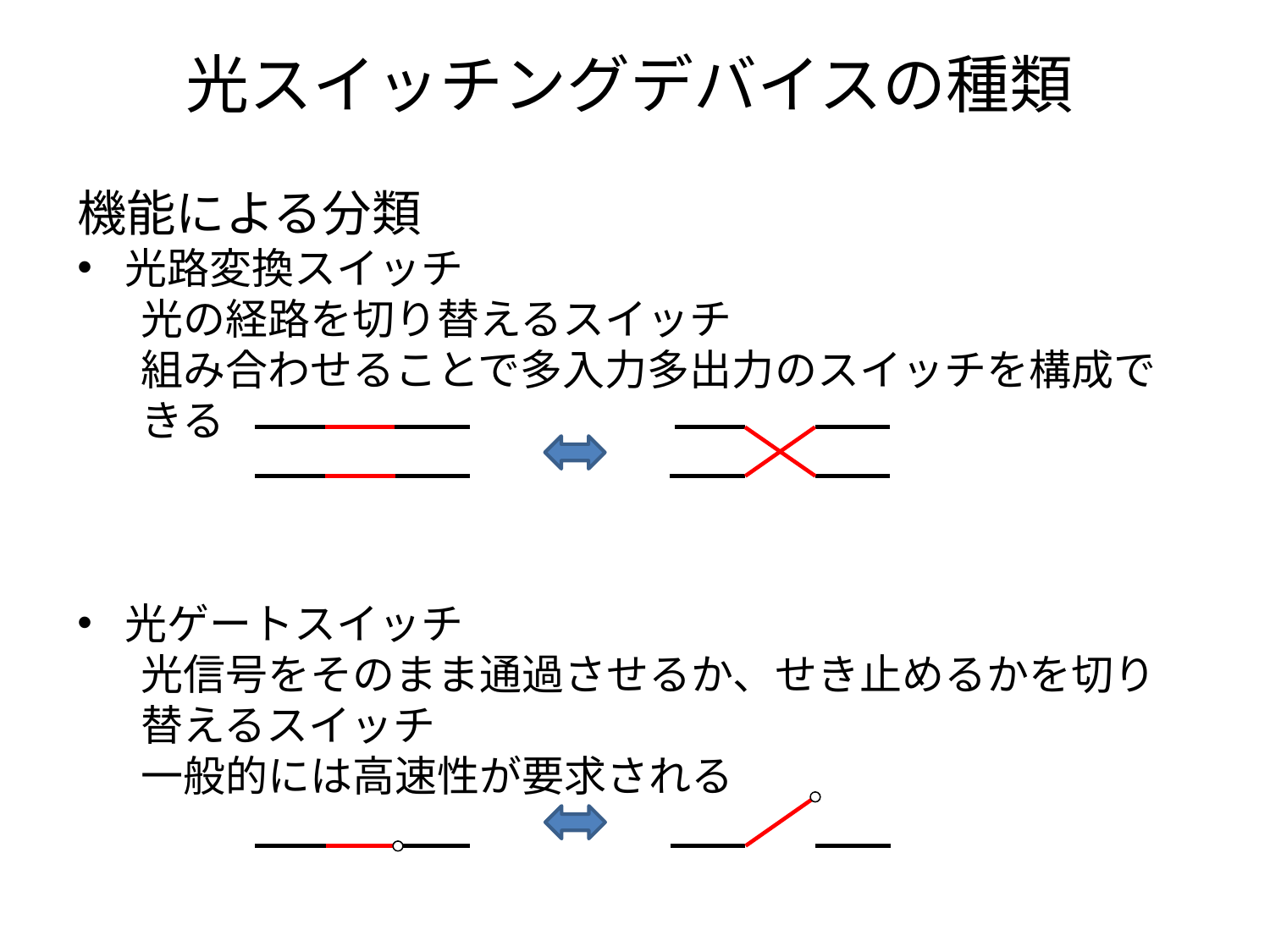

光スイッチングデバイスの種類
機能による分類
光路変換スイッチ
光の経路を切り替えるスイッチ
組み合わせることで多入力多出力のスイッチを構成できる

光ゲートスイッチ
光信号をそのまま通過させるか、せき止めるかを切り替えるスイッチ
一般的には高速性が要求される